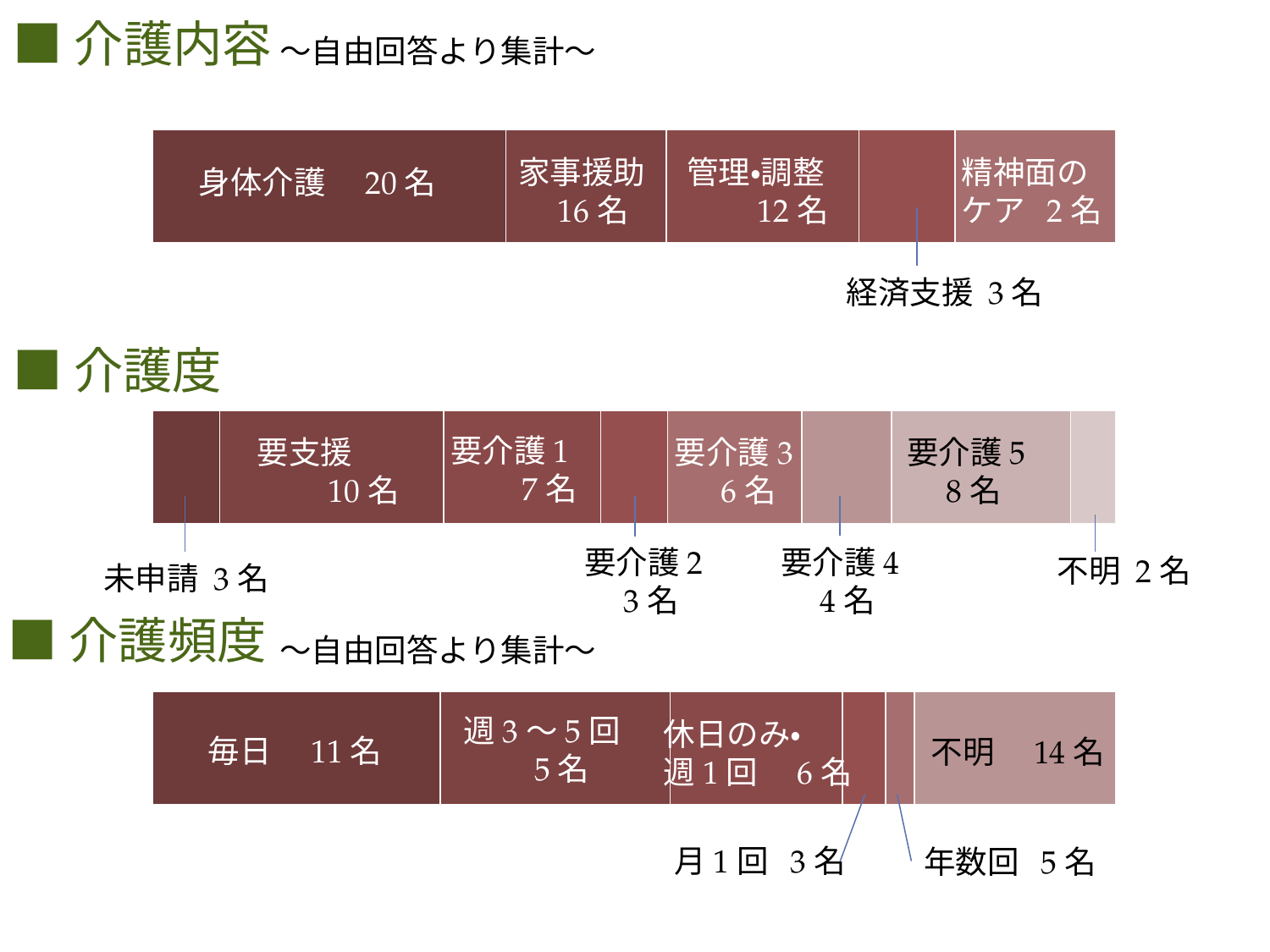

■介護内容
～自由回答より集計～

### Chart

| Category | 系列 1 | 系列 2 | 系列 3 | 系列 4 | 系列 5 | 系列 6 | 系列 7 | 系列 8 |
|---|---|---|---|---|---|---|---|---|
| 分類 1 | 20.0 | 16.0 | 12.0 | 3.0 | 2.0 | 14.0 | None | None |
| 分類 2 | 3.0 | 10.0 | 7.0 | 3.0 | 6.0 | 4.0 | 8.0 | 2.0 |
| 分類 3 | 11.0 | 5.0 | 6.0 | 3.0 | 5.0 | None | None | None |
家事援助
　16名
管理・調整
　　12名
精神面の
ケア  2名
身体介護　20名
経済支援 3名
■介護度
要介護1
　　7名
要支援
　　10名
要介護3
　 6名
要介護5
　8名
要介護4
　4名
要介護2
　3名
不明 2名
未申請 3名
■介護頻度
～自由回答より集計～
週3～5回
　　5名
休日のみ・
週1回　6名
毎日　11名
不明　14名
月1回  3名
年数回  5名